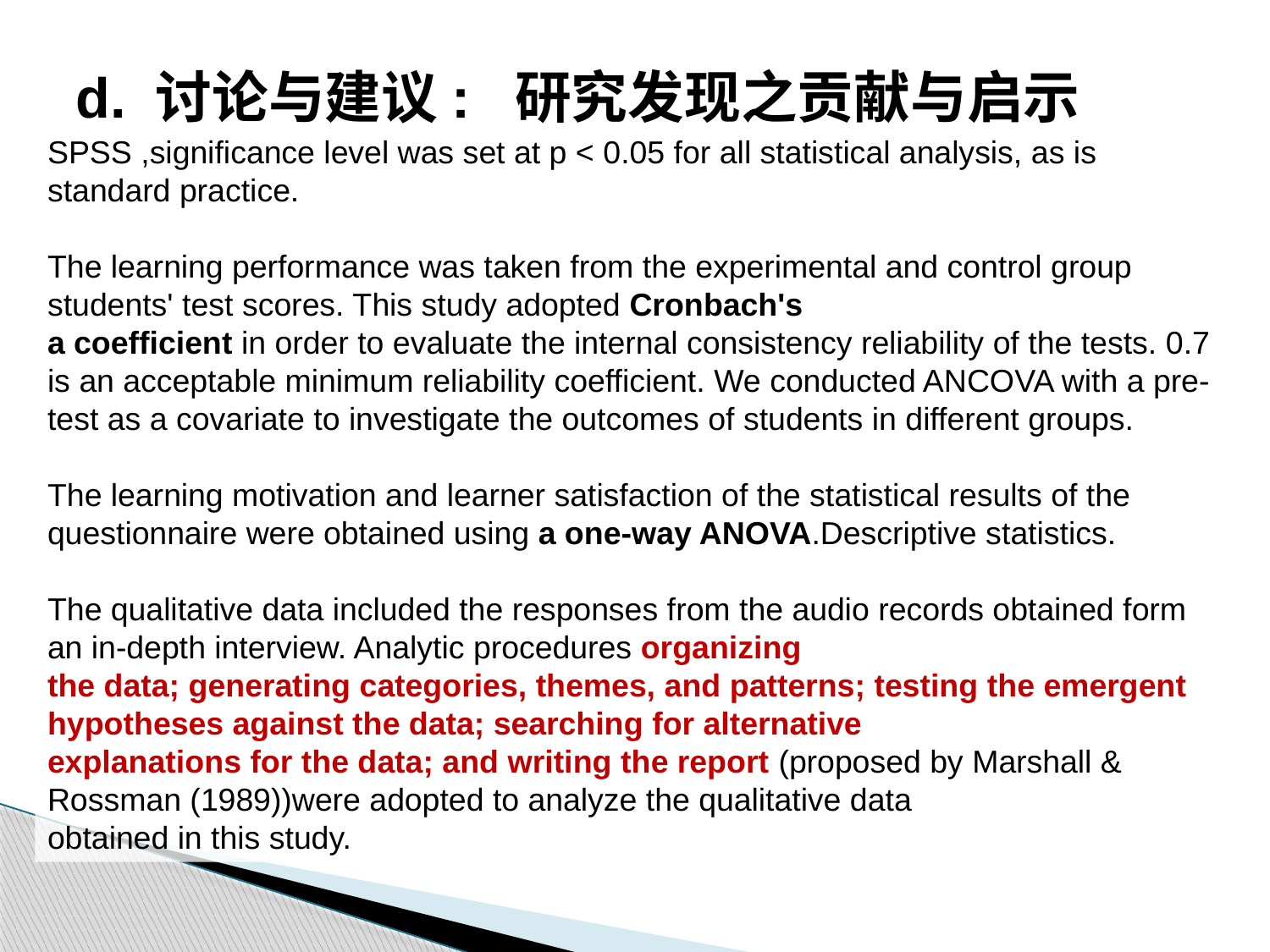

# d. 讨论与建议:  研究发现之贡献与启示
SPSS ,significance level was set at p < 0.05 for all statistical analysis, as is standard practice.

The learning performance was taken from the experimental and control group students' test scores. This study adopted Cronbach's
a coefficient in order to evaluate the internal consistency reliability of the tests. 0.7 is an acceptable minimum reliability coefficient. We conducted ANCOVA with a pre-test as a covariate to investigate the outcomes of students in different groups.

The learning motivation and learner satisfaction of the statistical results of the questionnaire were obtained using a one-way ANOVA.Descriptive statistics.

The qualitative data included the responses from the audio records obtained form an in-depth interview. Analytic procedures organizing
the data; generating categories, themes, and patterns; testing the emergent hypotheses against the data; searching for alternative
explanations for the data; and writing the report (proposed by Marshall & Rossman (1989))were adopted to analyze the qualitative data
obtained in this study.